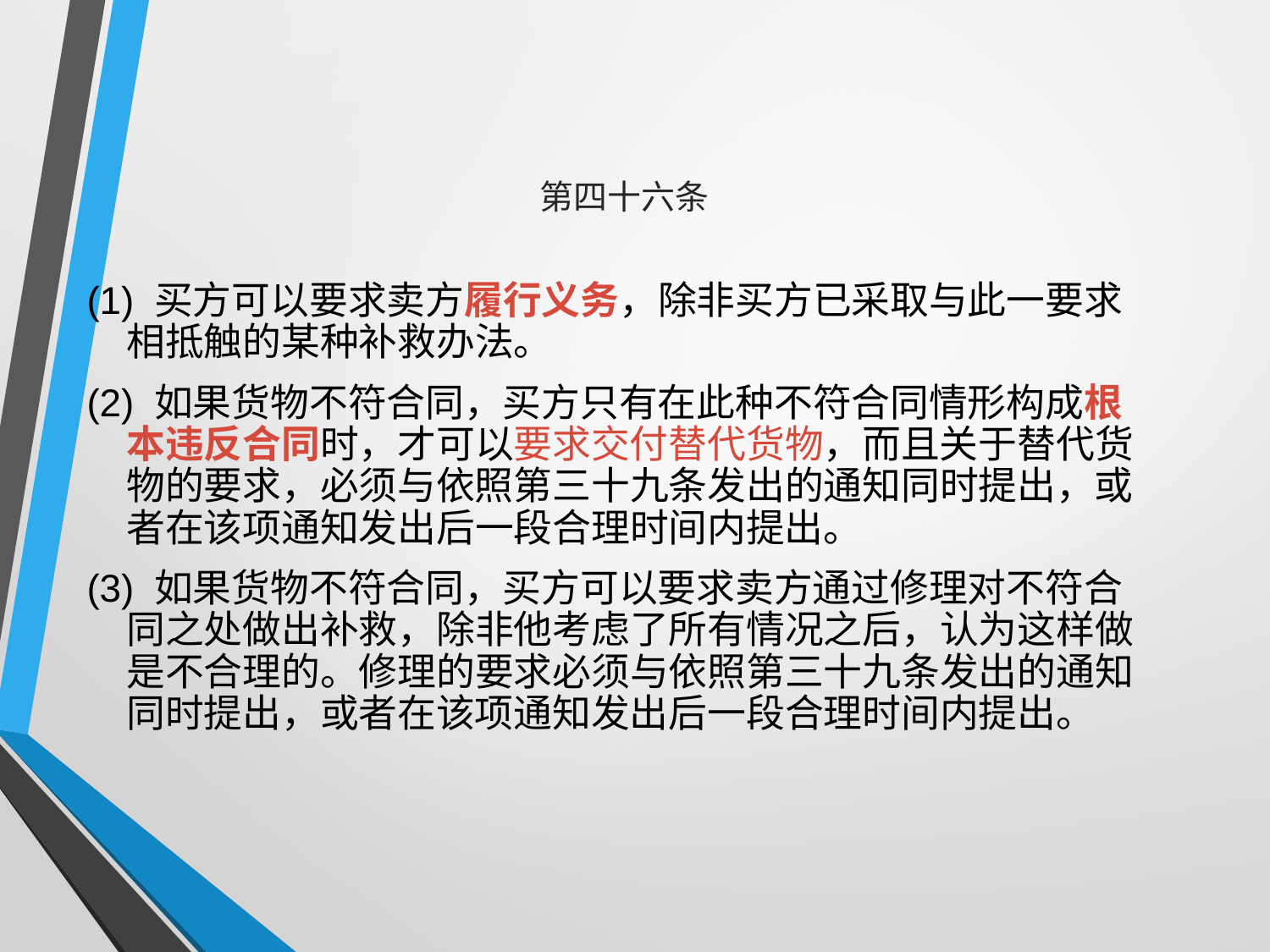

# 第四十六条

(1) 买方可以要求卖方履行义务，除非买方已采取与此一要求相抵触的某种补救办法。
(2) 如果货物不符合同，买方只有在此种不符合同情形构成根本违反合同时，才可以要求交付替代货物，而且关于替代货物的要求，必须与依照第三十九条发出的通知同时提出，或者在该项通知发出后一段合理时间内提出。
(3) 如果货物不符合同，买方可以要求卖方通过修理对不符合同之处做出补救，除非他考虑了所有情况之后，认为这样做是不合理的。修理的要求必须与依照第三十九条发出的通知同时提出，或者在该项通知发出后一段合理时间内提出。